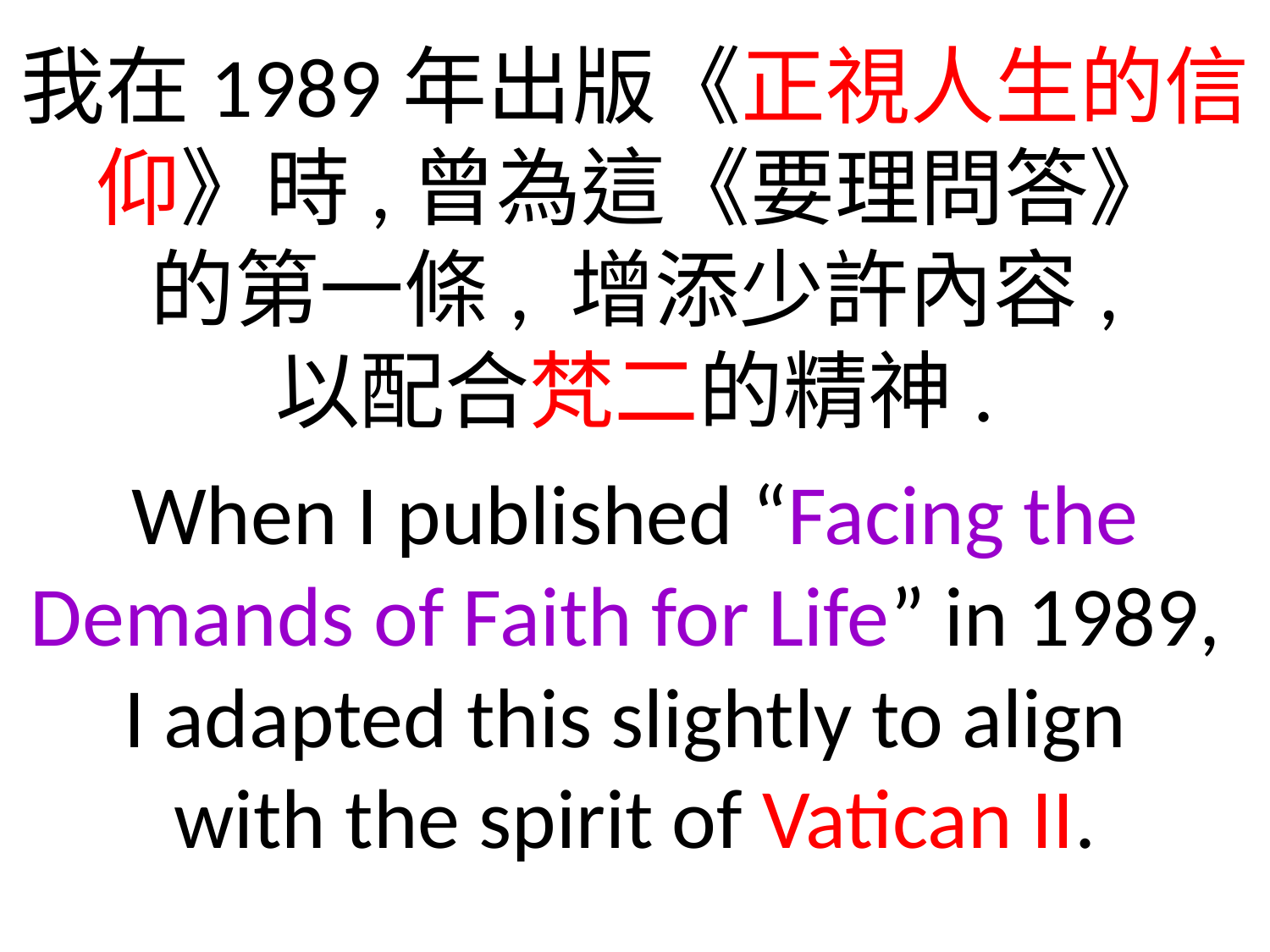

我在1989年出版《正視人生的信仰》時,曾為這《要理問答》
的第一條, 增添少許內容,
以配合梵二的精神.
When I published “Facing the Demands of Faith for Life” in 1989,
I adapted this slightly to align
with the spirit of Vatican II.